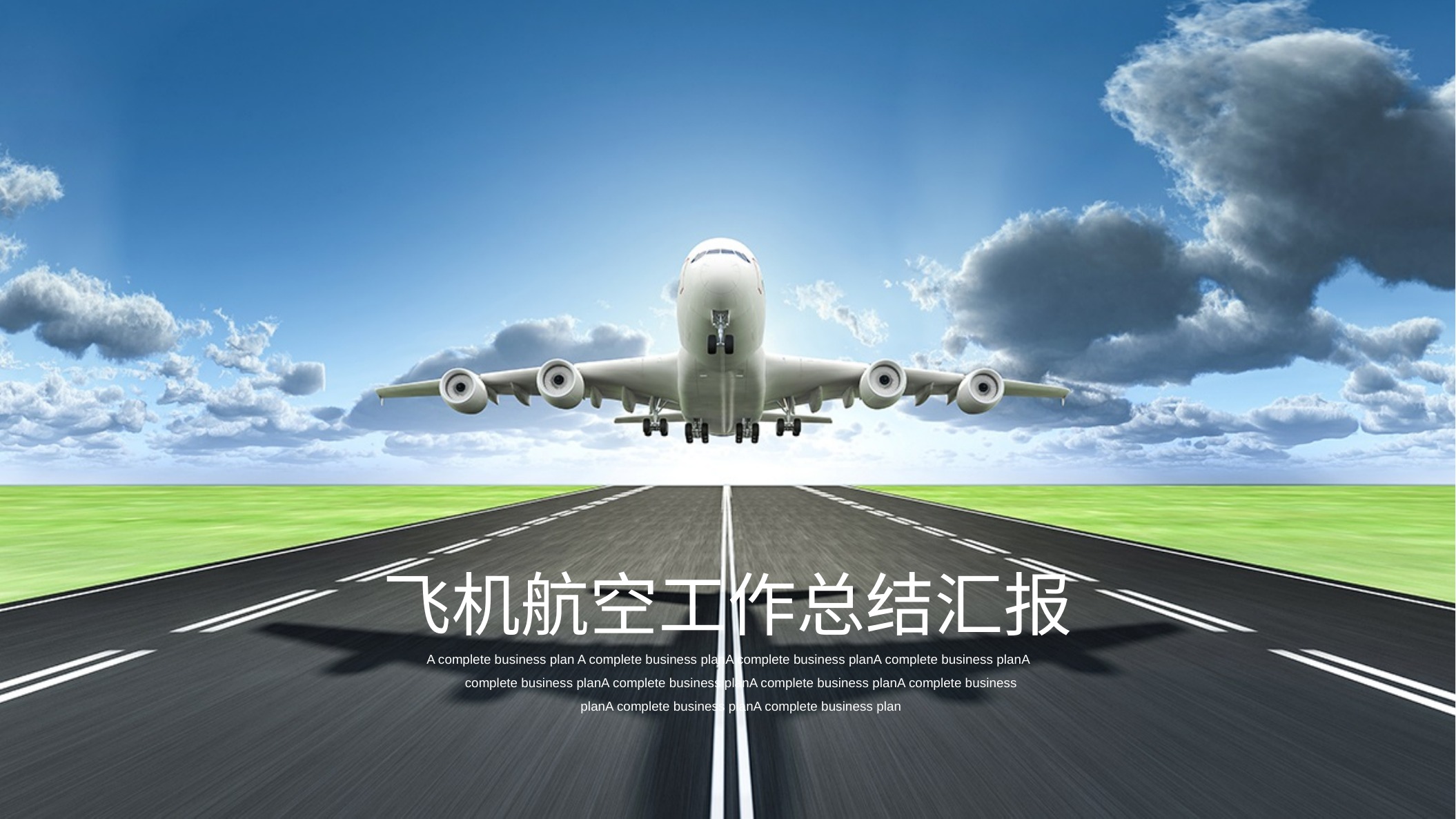

飞机航空工作总结汇报
A complete business plan A complete business planA complete business planA complete business planA complete business planA complete business planA complete business planA complete business planA complete business planA complete business plan